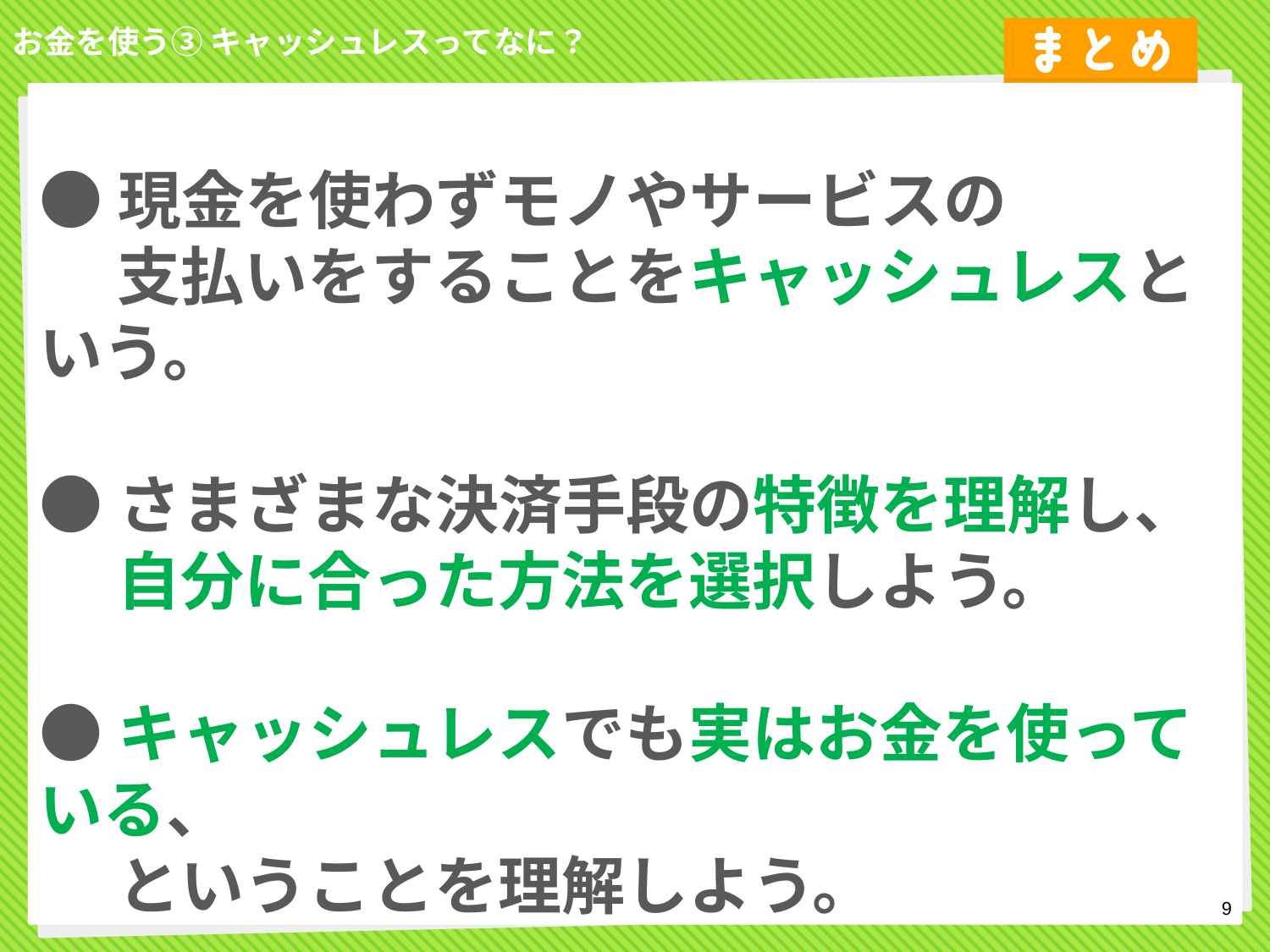

お金を使う③ キャッシュレスってなに？
●現金を使わずモノやサービスの
　 支払いをすることをキャッシュレスという。

●さまざまな決済手段の特徴を理解し、
　 自分に合った方法を選択しよう。

●キャッシュレスでも実はお金を使っている、
　 ということを理解しよう。
9